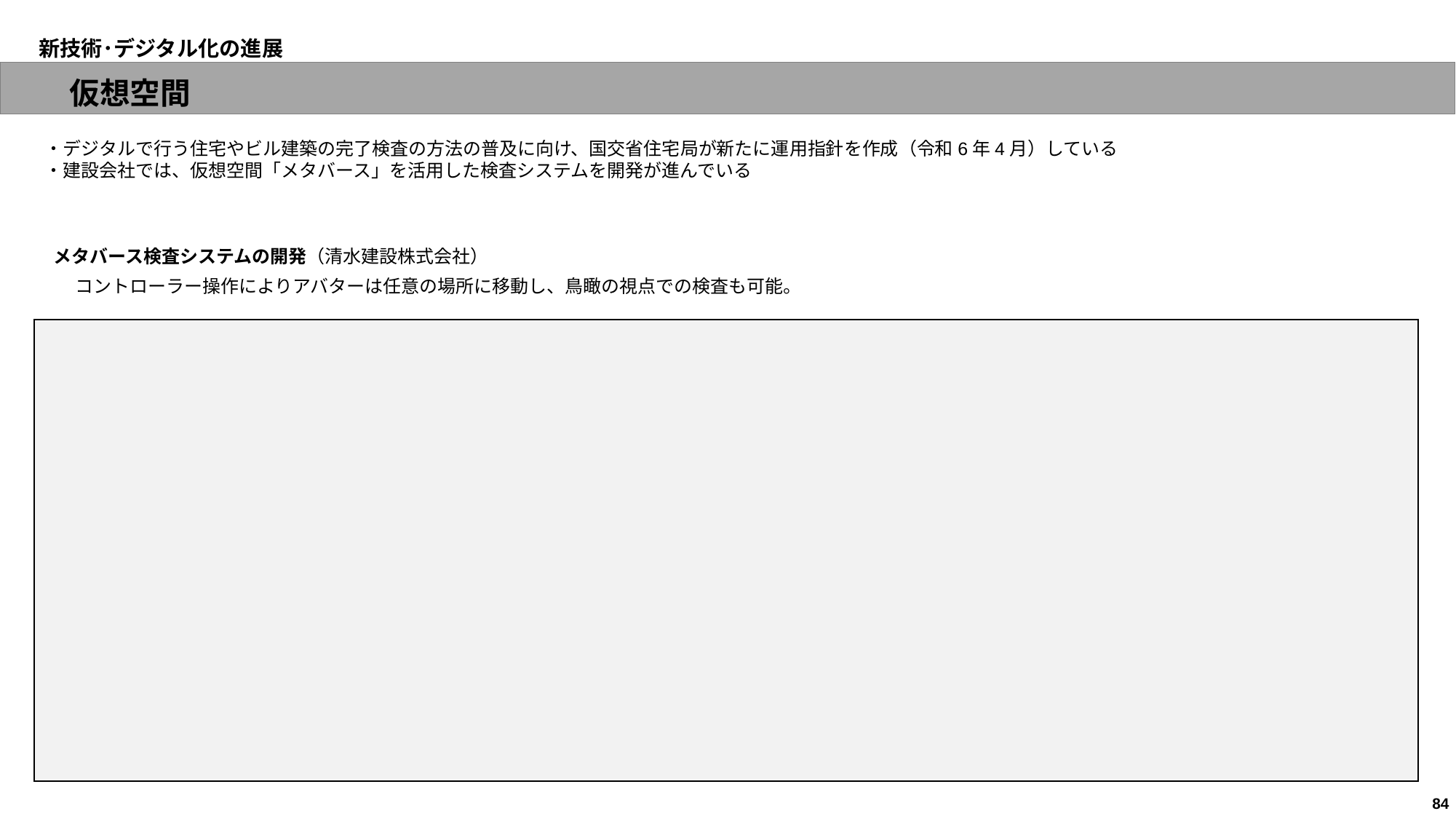

新技術･デジタル化の進展

　仮想空間
・デジタルで行う住宅やビル建築の完了検査の方法の普及に向け、国交省住宅局が新たに運用指針を作成（令和6年4月）している
・建設会社では、仮想空間「メタバース」を活用した検査システムを開発が進んでいる
メタバース検査システムの開発（清水建設株式会社）
コントローラー操作によりアバターは任意の場所に移動し、鳥瞰の視点での検査も可能。

84
31